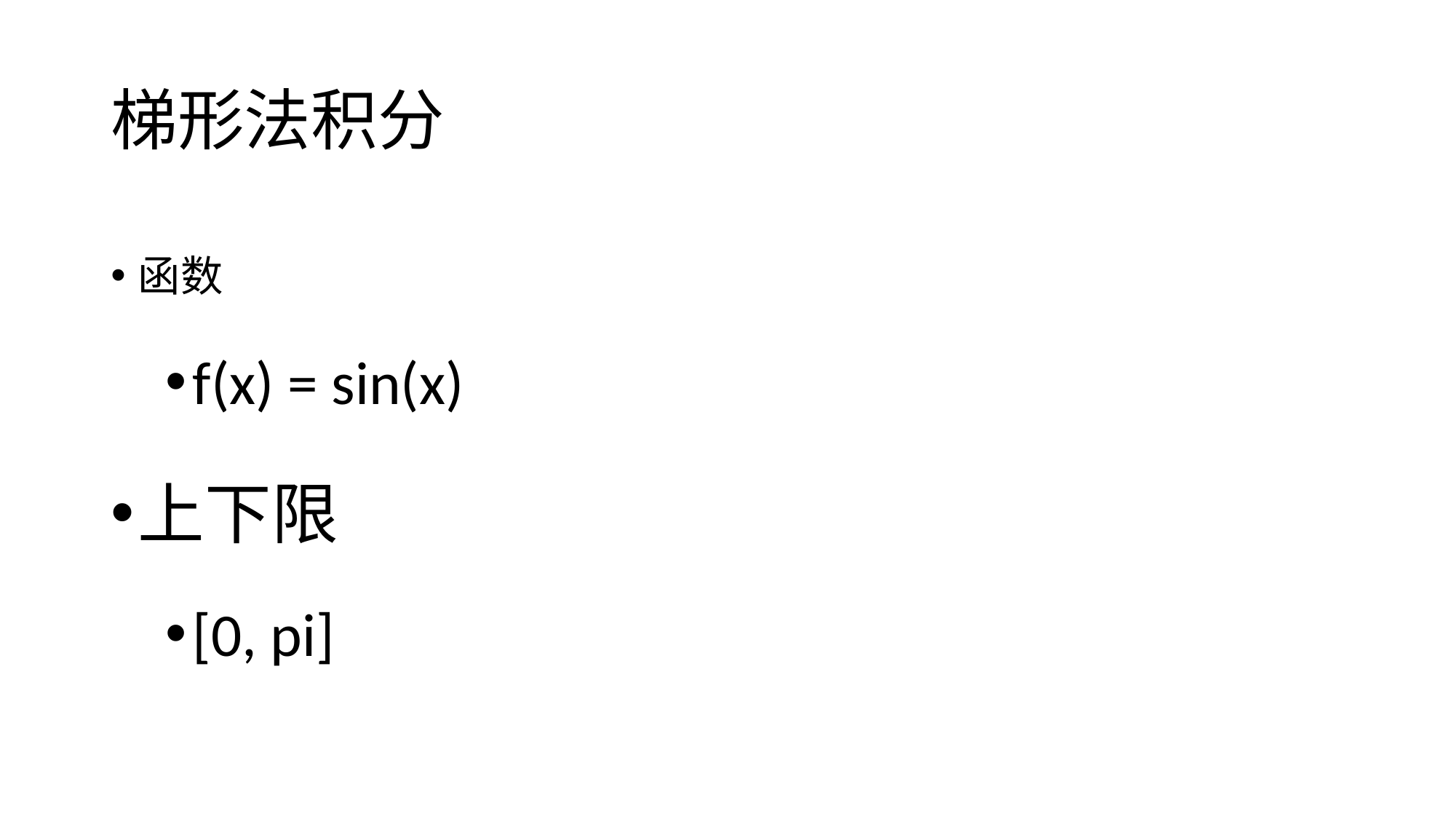

# 梯形法积分
函数
f(x) = sin(x)
上下限
[0, pi]